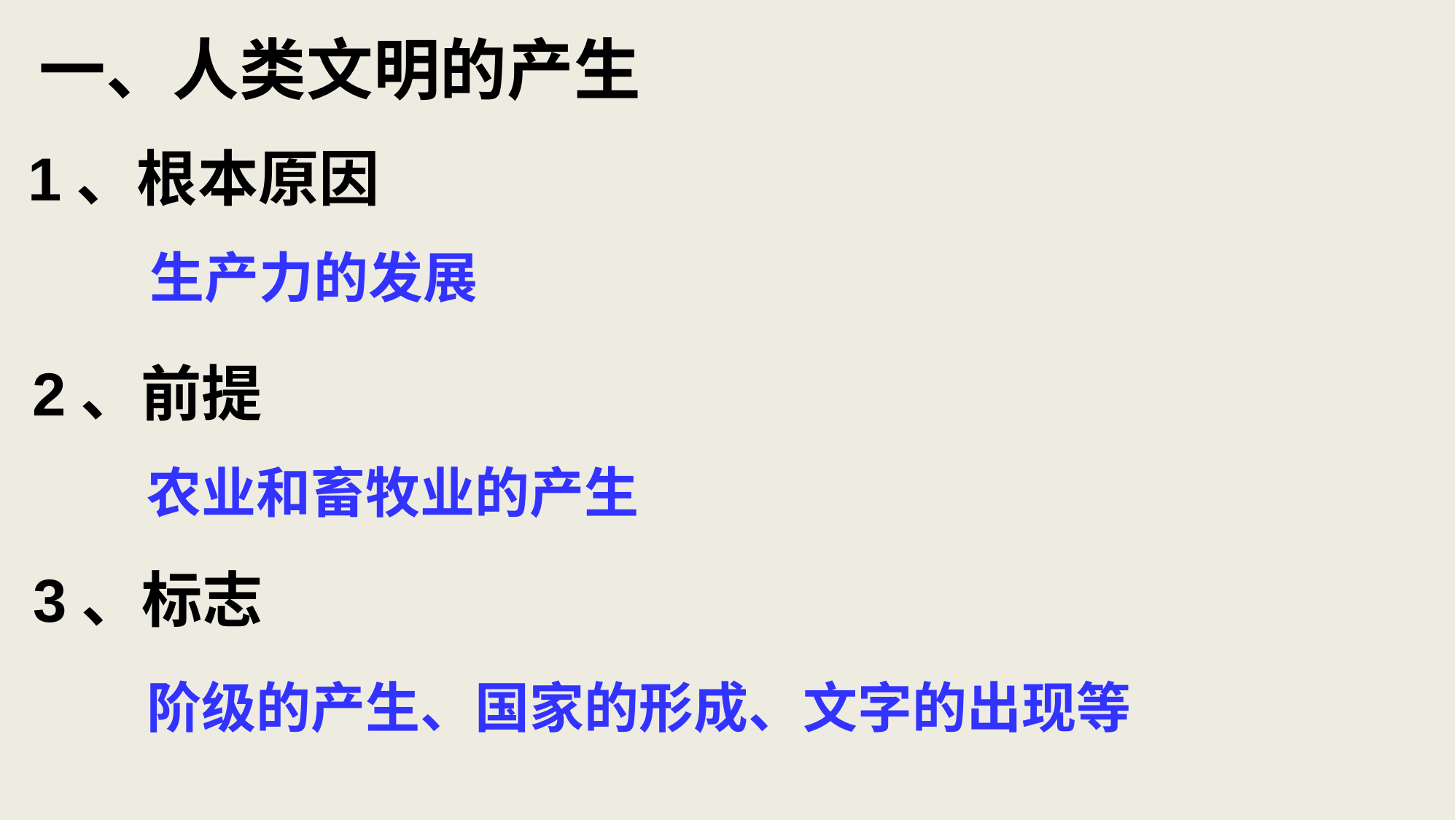

一、人类文明的产生
1、根本原因
生产力的发展
2、前提
农业和畜牧业的产生
3、标志
阶级的产生、国家的形成、文字的出现等